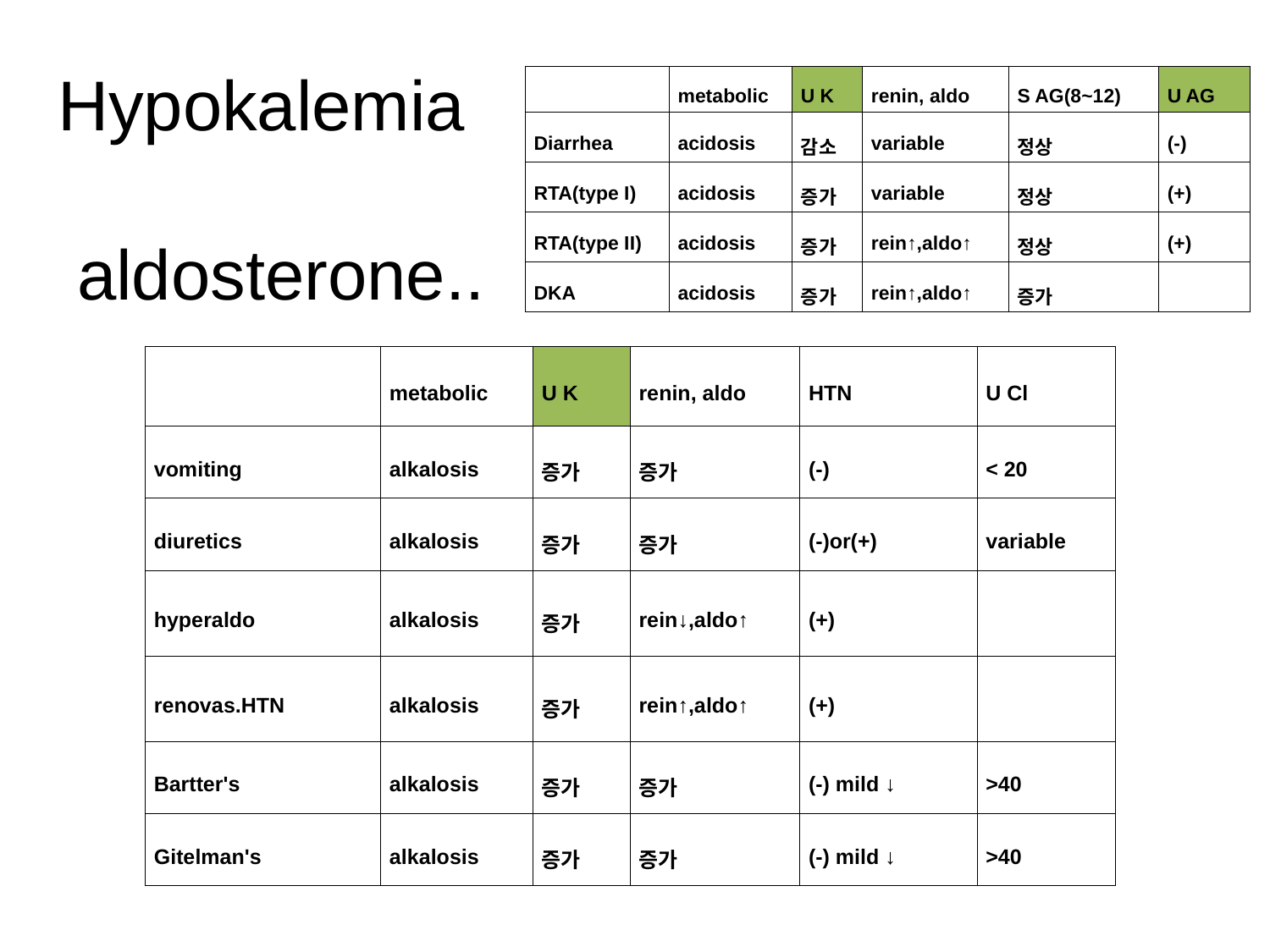

# Hypokalemia aldosterone..
|  | metabolic | U K | renin, aldo | S AG(8~12) | U AG |
| --- | --- | --- | --- | --- | --- |
| Diarrhea | acidosis | 감소 | variable | 정상 | (-) |
| RTA(type I) | acidosis | 증가 | variable | 정상 | (+) |
| RTA(type II) | acidosis | 증가 | rein↑,aldo↑ | 정상 | (+) |
| DKA | acidosis | 증가 | rein↑,aldo↑ | 증가 |  |
|  | metabolic | U K | renin, aldo | HTN | U Cl |
| --- | --- | --- | --- | --- | --- |
| vomiting | alkalosis | 증가 | 증가 | (-) | < 20 |
| diuretics | alkalosis | 증가 | 증가 | (-)or(+) | variable |
| hyperaldo | alkalosis | 증가 | rein↓,aldo↑ | (+) |  |
| renovas.HTN | alkalosis | 증가 | rein↑,aldo↑ | (+) |  |
| Bartter's | alkalosis | 증가 | 증가 | (-) mild ↓ | >40 |
| Gitelman's | alkalosis | 증가 | 증가 | (-) mild ↓ | >40 |